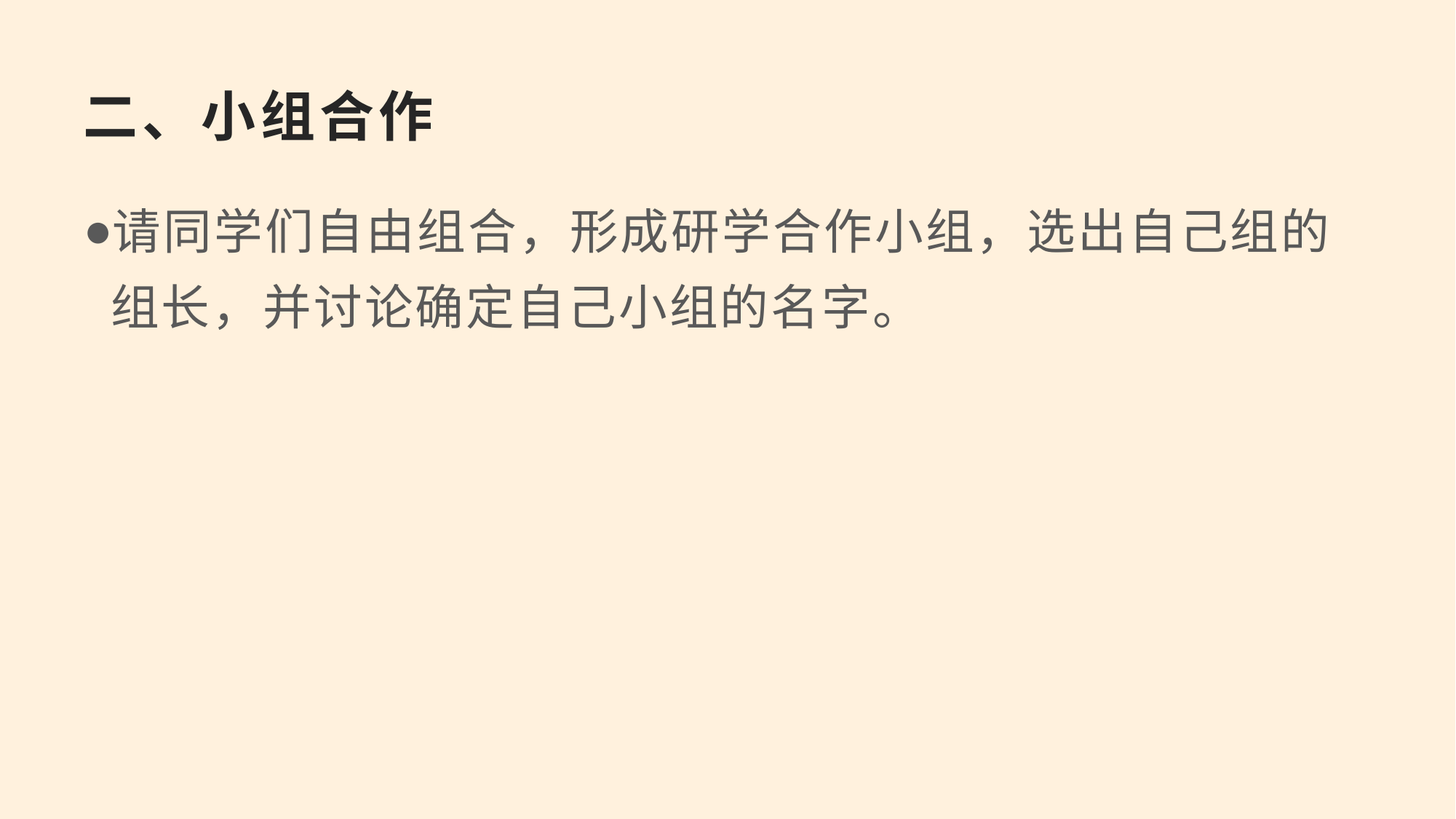

# 二、小组合作
请同学们自由组合，形成研学合作小组，选出自己组的组长，并讨论确定自己小组的名字。